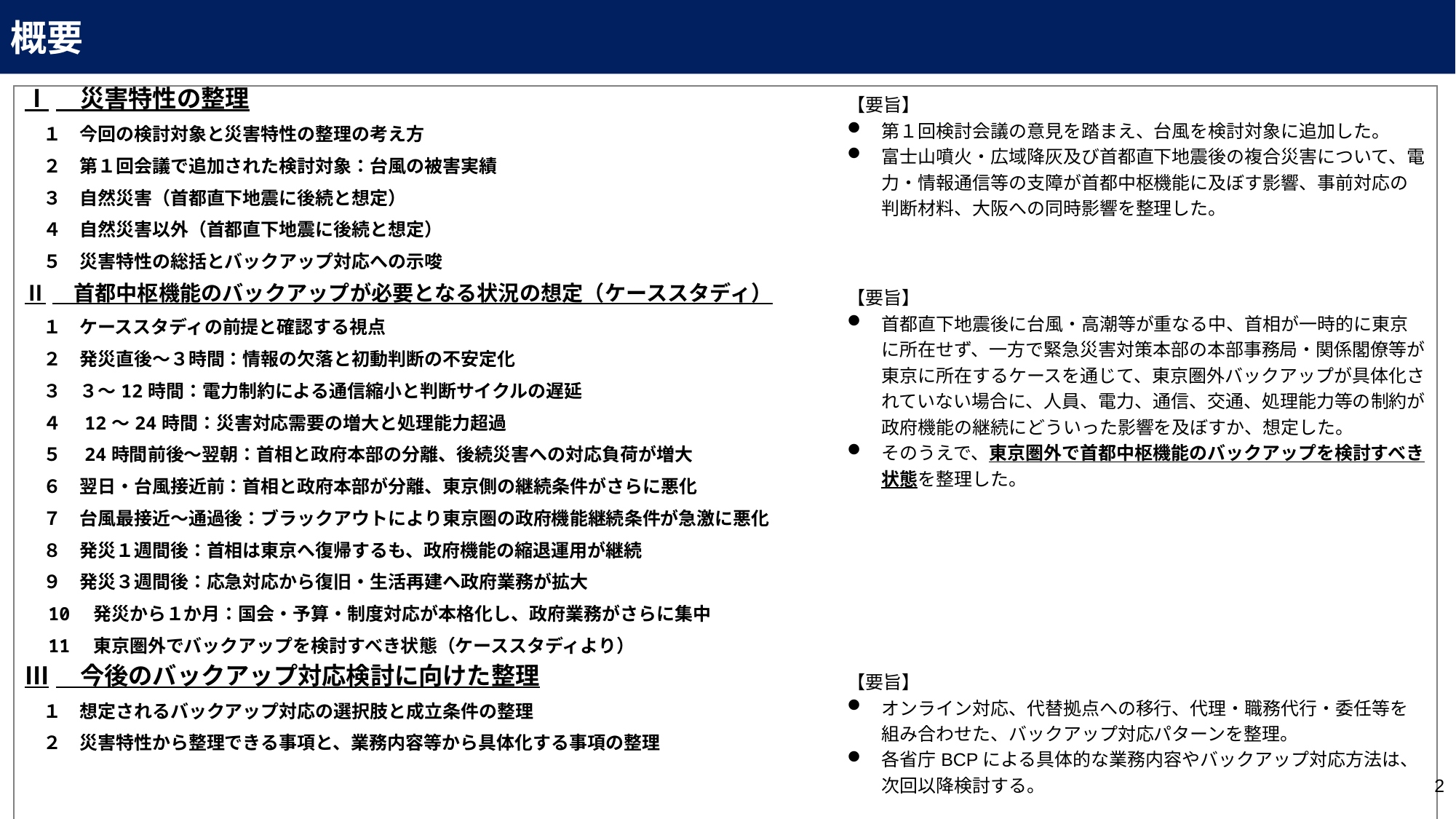

概要
| Ⅰ　災害特性の整理 　１　今回の検討対象と災害特性の整理の考え方　 　２　第１回会議で追加された検討対象：台風の被害実績 　３　自然災害（首都直下地震に後続と想定） 　４　自然災害以外（首都直下地震に後続と想定） 　５　災害特性の総括とバックアップ対応への示唆 | 【要旨】 第１回検討会議の意見を踏まえ、台風を検討対象に追加した。 富士山噴火・広域降灰及び首都直下地震後の複合災害について、電力・情報通信等の支障が首都中枢機能に及ぼす影響、事前対応の判断材料、大阪への同時影響を整理した。 |
| --- | --- |
| Ⅱ　首都中枢機能のバックアップが必要となる状況の想定（ケーススタディ） 　１　ケーススタディの前提と確認する視点 　２　発災直後～３時間：情報の欠落と初動判断の不安定化 　３　３～12時間：電力制約による通信縮小と判断サイクルの遅延 　４　12～24時間：災害対応需要の増大と処理能力超過 　５　24時間前後～翌朝：首相と政府本部の分離、後続災害への対応負荷が増大 　６　翌日・台風接近前：首相と政府本部が分離、東京側の継続条件がさらに悪化 　７　台風最接近～通過後：ブラックアウトにより東京圏の政府機能継続条件が急激に悪化 　８　発災１週間後：首相は東京へ復帰するも、政府機能の縮退運用が継続 　９　発災３週間後：応急対応から復旧・生活再建へ政府業務が拡大 　10　発災から１か月：国会・予算・制度対応が本格化し、政府業務がさらに集中 　11　東京圏外でバックアップを検討すべき状態（ケーススタディより） | 【要旨】 首都直下地震後に台風・高潮等が重なる中、首相が一時的に東京に所在せず、一方で緊急災害対策本部の本部事務局・関係閣僚等が東京に所在するケースを通じて、東京圏外バックアップが具体化されていない場合に、人員、電力、通信、交通、処理能力等の制約が政府機能の継続にどういった影響を及ぼすか、想定した。 そのうえで、東京圏外で首都中枢機能のバックアップを検討すべき状態を整理した。 |
| Ⅲ　今後のバックアップ対応検討に向けた整理 　１　想定されるバックアップ対応の選択肢と成立条件の整理 　２　災害特性から整理できる事項と、業務内容等から具体化する事項の整理 | 【要旨】 オンライン対応、代替拠点への移行、代理・職務代行・委任等を組み合わせた、バックアップ対応パターンを整理。 各省庁BCPによる具体的な業務内容やバックアップ対応方法は、次回以降検討する。 |
2